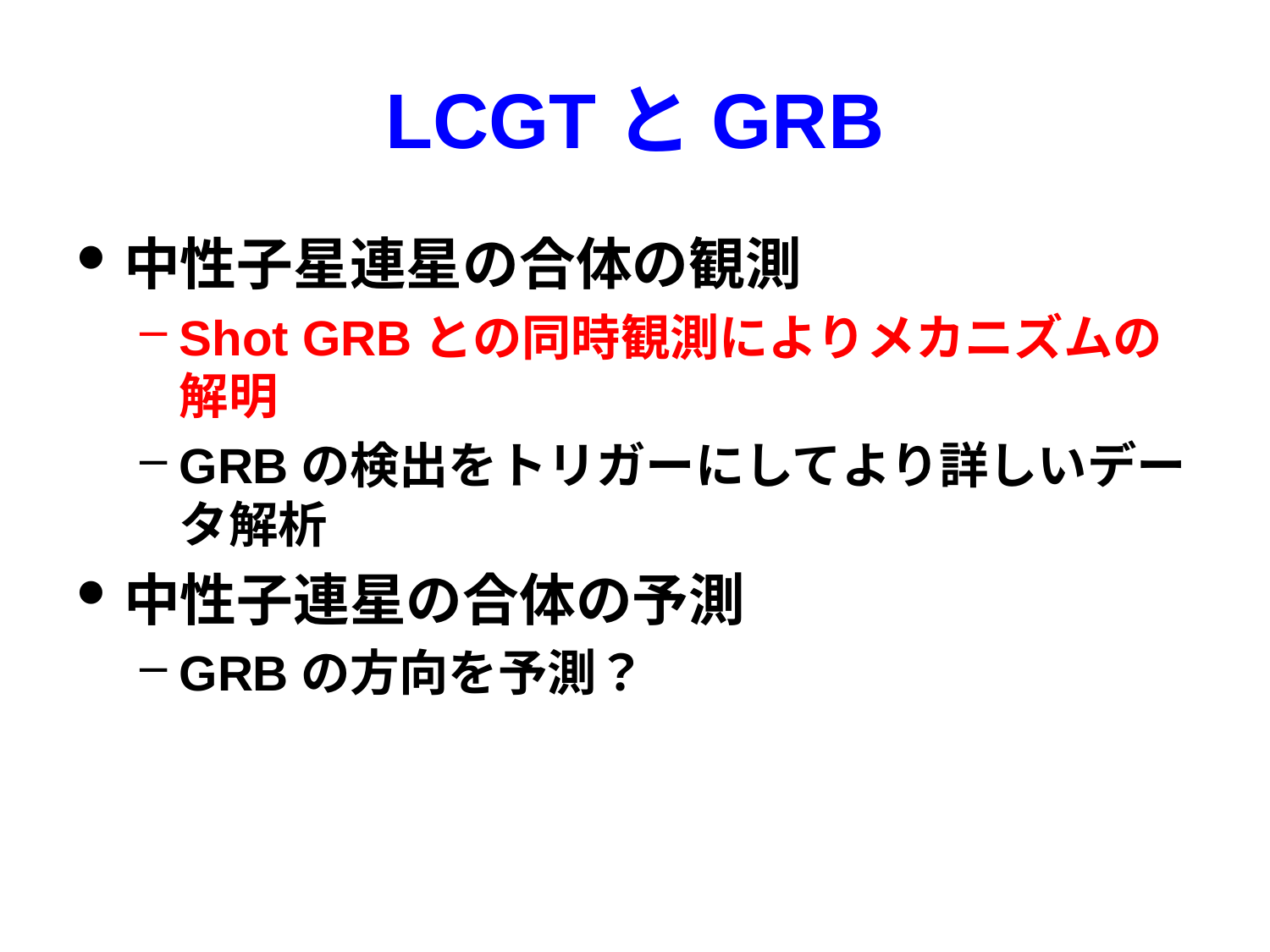

# LCGTとGRB
中性子星連星の合体の観測
Shot GRBとの同時観測によりメカニズムの解明
GRBの検出をトリガーにしてより詳しいデータ解析
中性子連星の合体の予測
GRBの方向を予測？